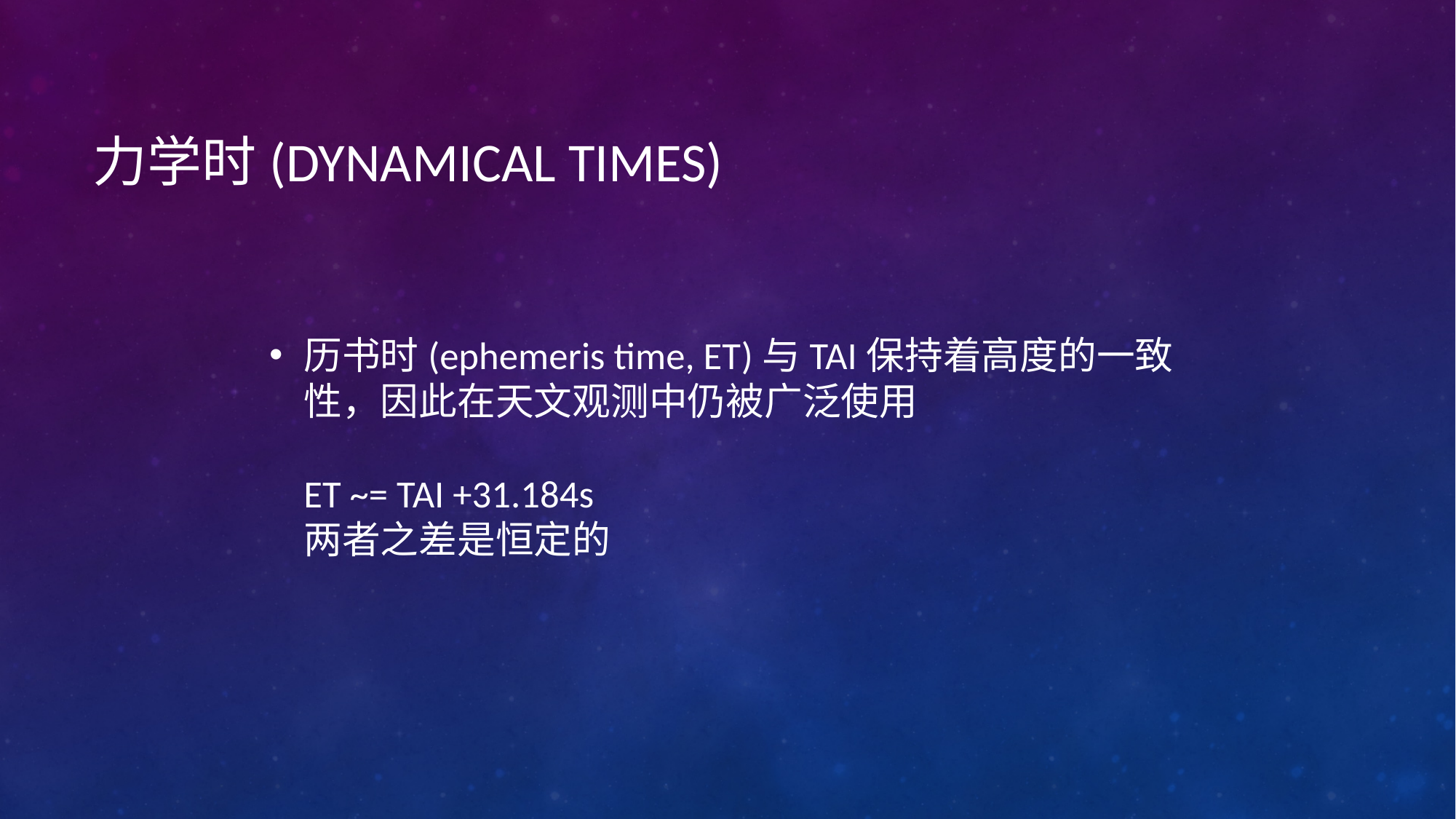

# 力学时(Dynamical Times)
历书时(ephemeris time, ET)与TAI保持着高度的一致性，因此在天文观测中仍被广泛使用
ET ~= TAI +31.184s
两者之差是恒定的